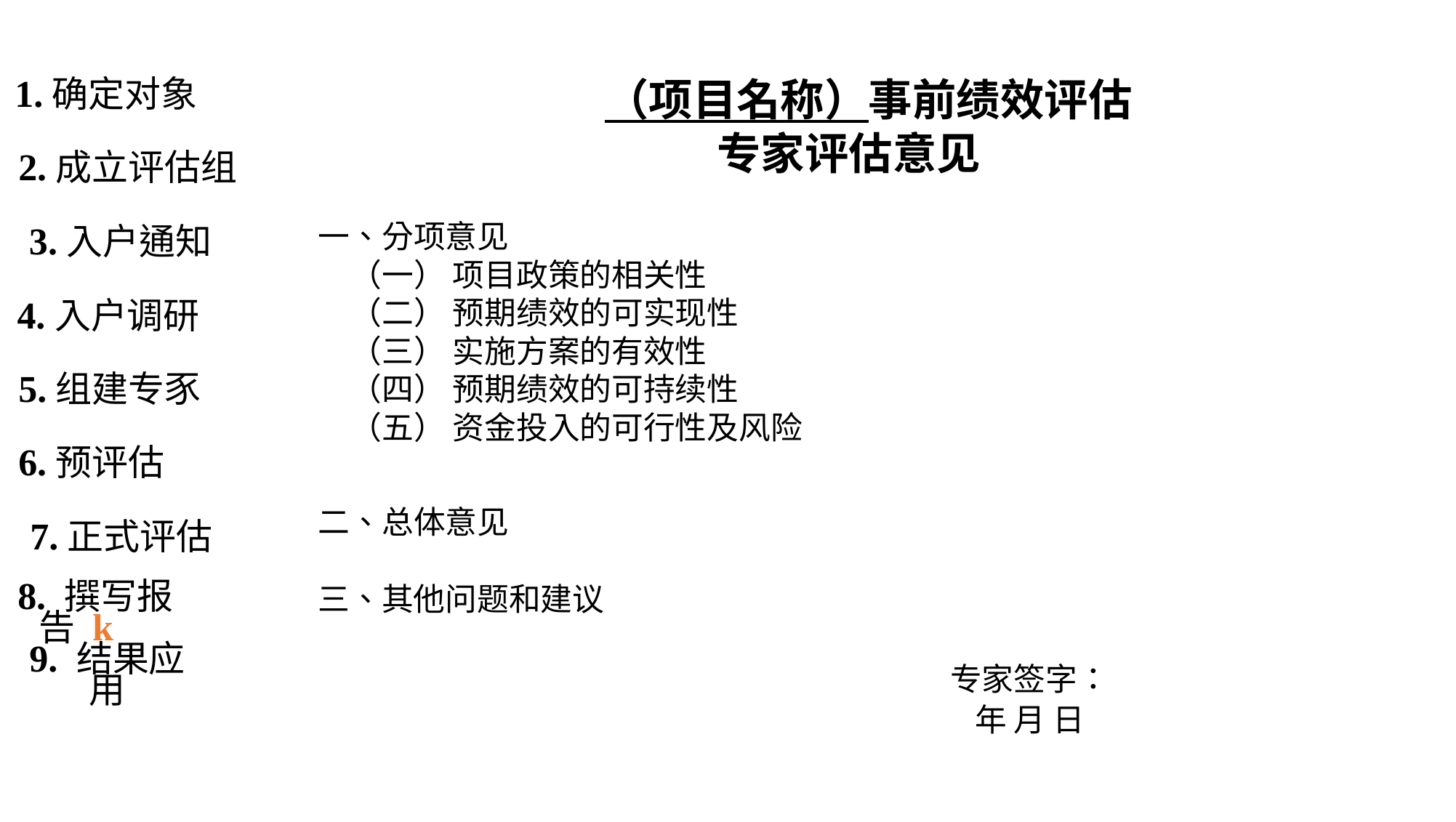

1.确定对象
（项目名称）事前绩效评估 专家评估意见
一、分项意见
（一） 项目政策的相关性
（二） 预期绩效的可实现性
（三） 实施方案的有效性
（四） 预期绩效的可持续性
（五） 资金投入的可行性及风险
2.成立评估组
3.入户通知
4.入户调研
5.组建专豕
6.预评估
二、总体意见
7.正式评估
三、其他问题和建议
8. 撰写报告 k
9. 结果应用
专家签字： 年 月 日